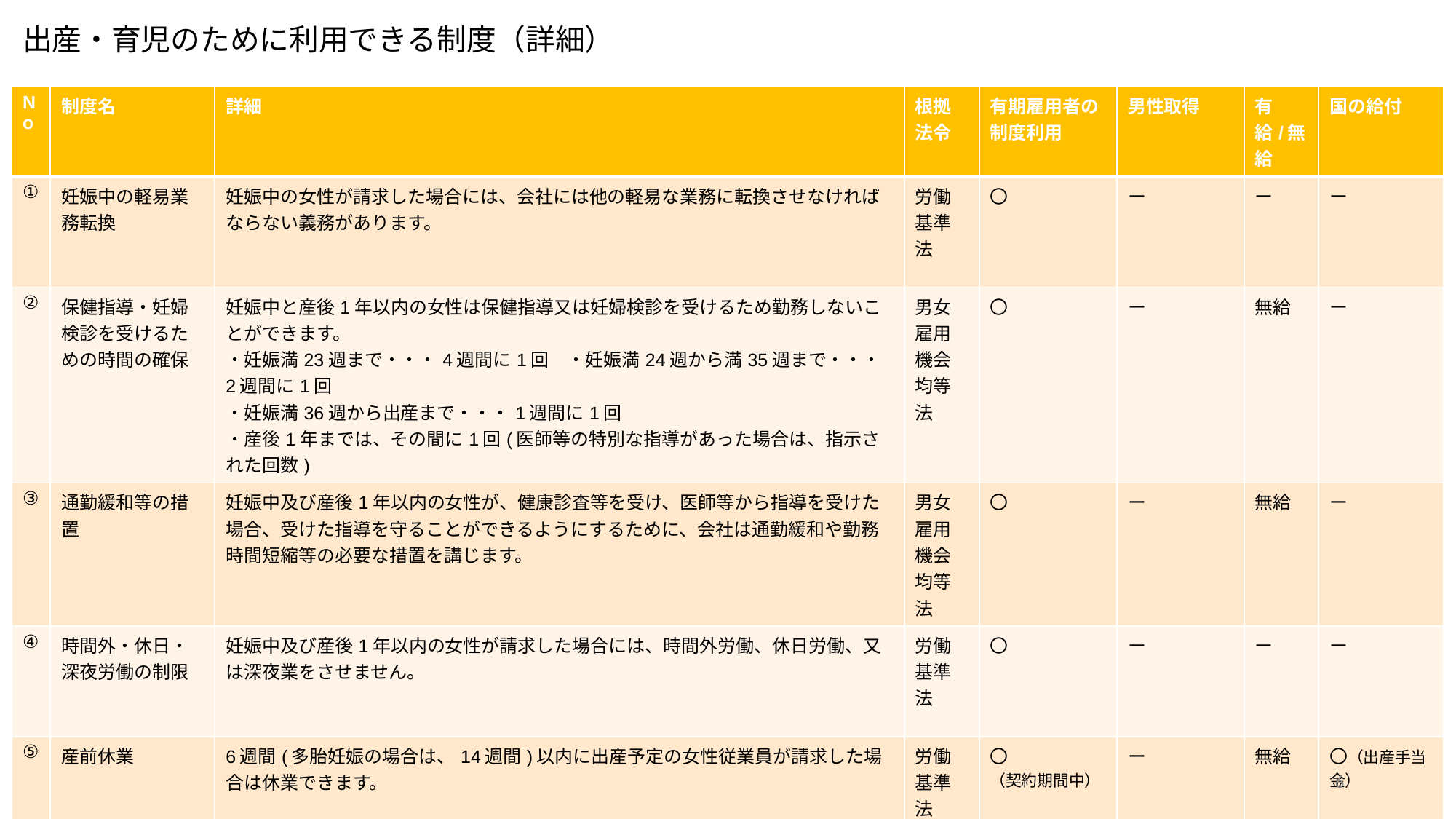

# 出産・育児のために利用できる制度（詳細）
| No | 制度名 | 詳細 | 根拠法令 | 有期雇用者の制度利用 | 男性取得 | 有給/無給 | 国の給付 |
| --- | --- | --- | --- | --- | --- | --- | --- |
| ① | 妊娠中の軽易業務転換 | 妊娠中の女性が請求した場合には、会社には他の軽易な業務に転換させなければならない義務があります。 | 労働基準法 | 〇 | ー | ー | ー |
| ② | 保健指導・妊婦検診を受けるための時間の確保 | 妊娠中と産後1年以内の女性は保健指導又は妊婦検診を受けるため勤務しないことができます。 ・妊娠満23週まで・・・4週間に1回　・妊娠満24週から満35週まで・・・2週間に1回 ・妊娠満36週から出産まで・・・1週間に1回 ・産後1年までは、その間に1回(医師等の特別な指導があった場合は、指示された回数) | 男女雇用機会均等法 | 〇 | ー | 無給 | ー |
| ③ | 通勤緩和等の措置 | 妊娠中及び産後1年以内の女性が、健康診査等を受け、医師等から指導を受けた場合、受けた指導を守ることができるようにするために、会社は通勤緩和や勤務時間短縮等の必要な措置を講じます。 | 男女雇用機会均等法 | 〇 | ー | 無給 | ー |
| ④ | 時間外・休日・深夜労働の制限 | 妊娠中及び産後1年以内の女性が請求した場合には、時間外労働、休日労働、又は深夜業をさせません。 | 労働基準法 | 〇 | ー | ー | ー |
| ⑤ | 産前休業 | 6週間(多胎妊娠の場合は、14週間)以内に出産予定の女性従業員が請求した場合は休業できます。 | 労働基準法 | 〇 （契約期間中） | ー | 無給 | 〇（出産手当金） |
| ⑥ | 産後休業 | 出産の日の翌日から8週間を経過する日までの期間は請求の有無にかかわらず必ず休業していただきます。（ただし、産後6週間を経過した従業員が請求した場合において、医師が支障がないと認めた業務に就かせるときは、この限りではありません。） | 労働基準法 | 〇 （契約期間中） | ー | 無給 | 〇（出産手当金） |
6